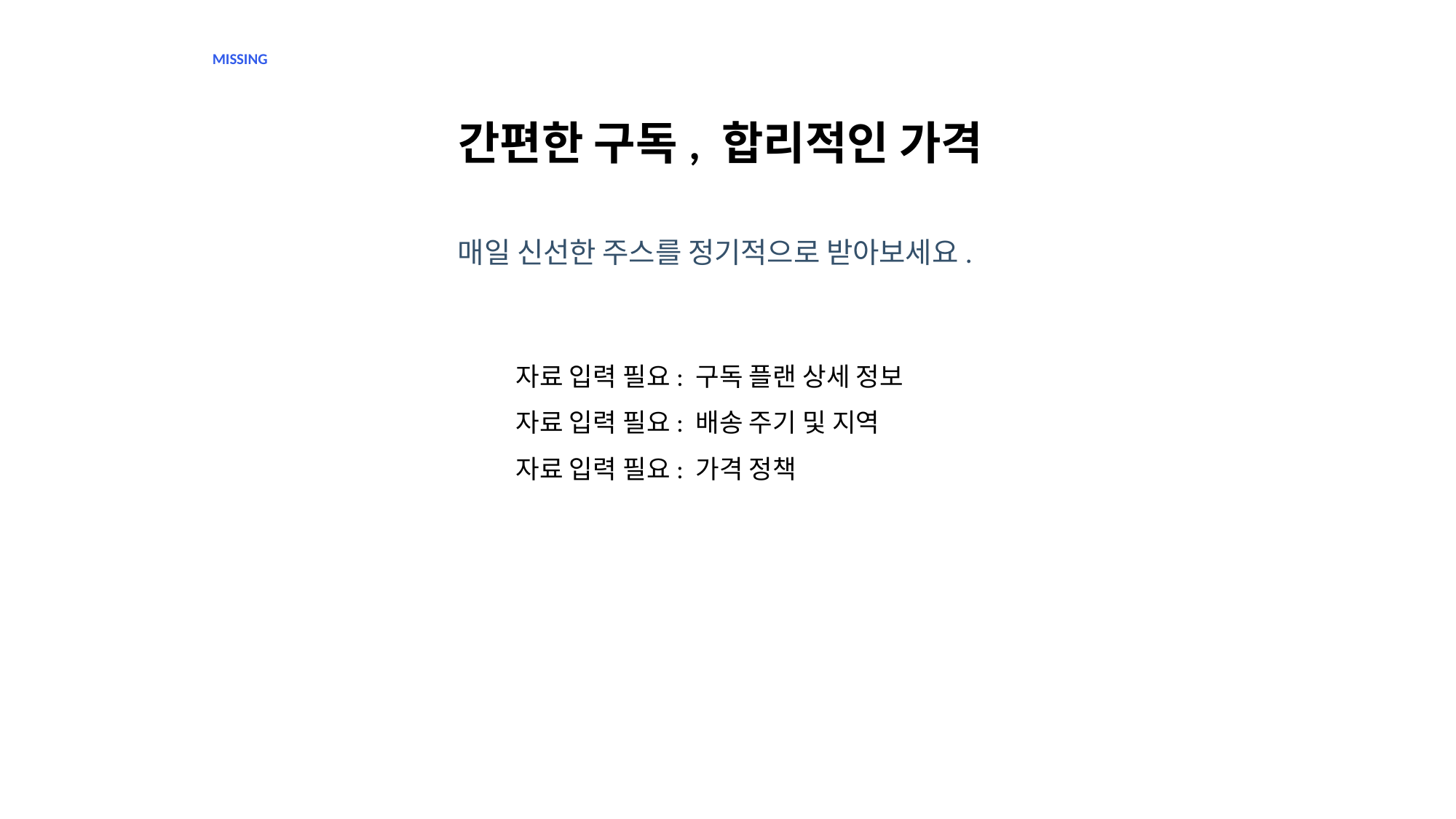

MISSING
간편한 구독, 합리적인 가격
매일 신선한 주스를 정기적으로 받아보세요.
자료 입력 필요: 구독 플랜 상세 정보
자료 입력 필요: 배송 주기 및 지역
자료 입력 필요: 가격 정책